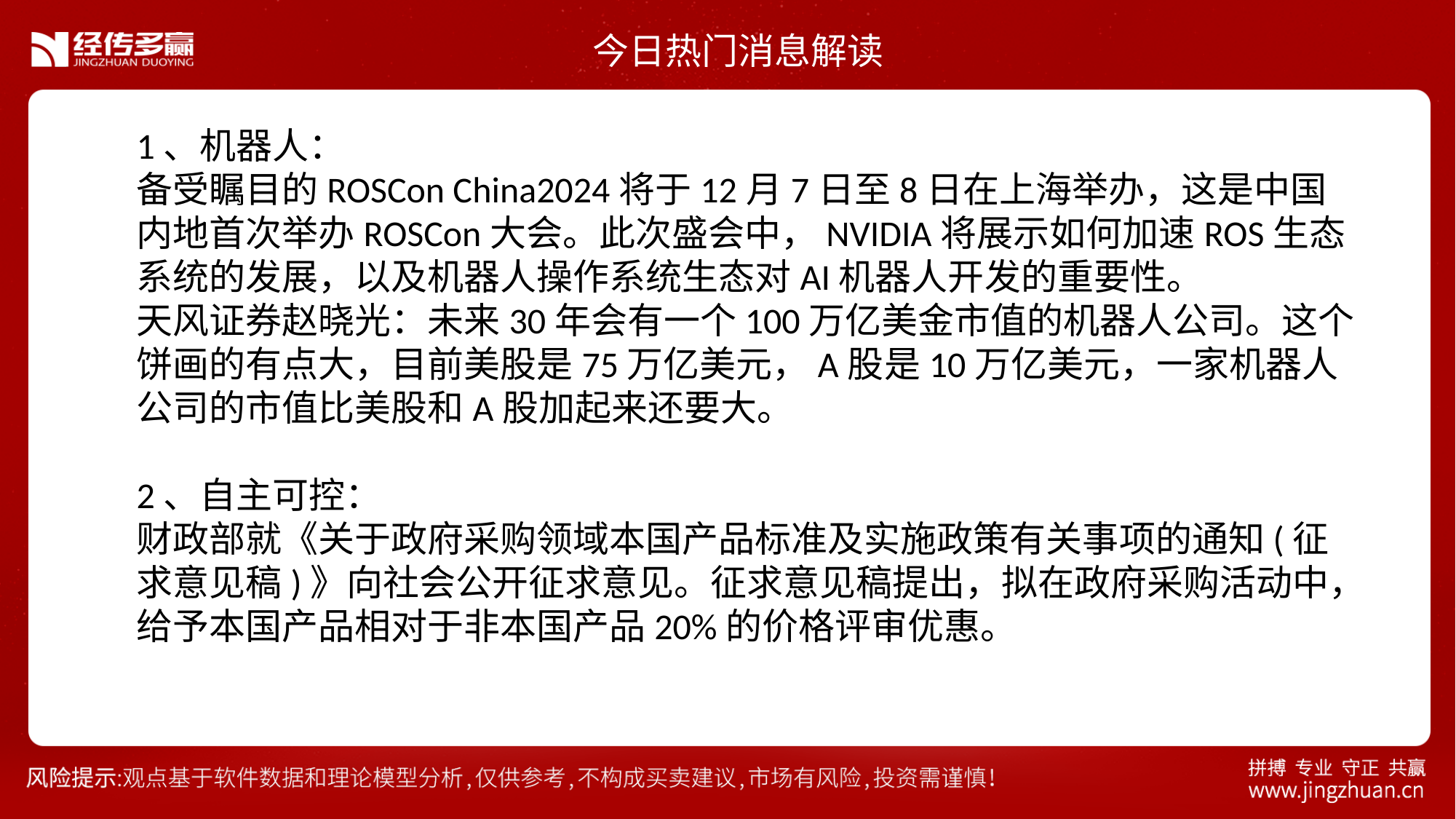

今日热门消息解读
1、机器人：
备受瞩目的ROSCon China2024将于12月7日至8日在上海举办，这是中国内地首次举办ROSCon大会。此次盛会中，NVIDIA将展示如何加速ROS生态系统的发展，以及机器人操作系统生态对AI机器人开发的重要性。
天风证券赵晓光：未来30年会有一个100万亿美金市值的机器人公司。这个饼画的有点大，目前美股是75万亿美元，A股是10万亿美元，一家机器人公司的市值比美股和A股加起来还要大。

2、自主可控：
财政部就《关于政府采购领域本国产品标准及实施政策有关事项的通知(征求意见稿)》向社会公开征求意见。征求意见稿提出，拟在政府采购活动中，给予本国产品相对于非本国产品20%的价格评审优惠。